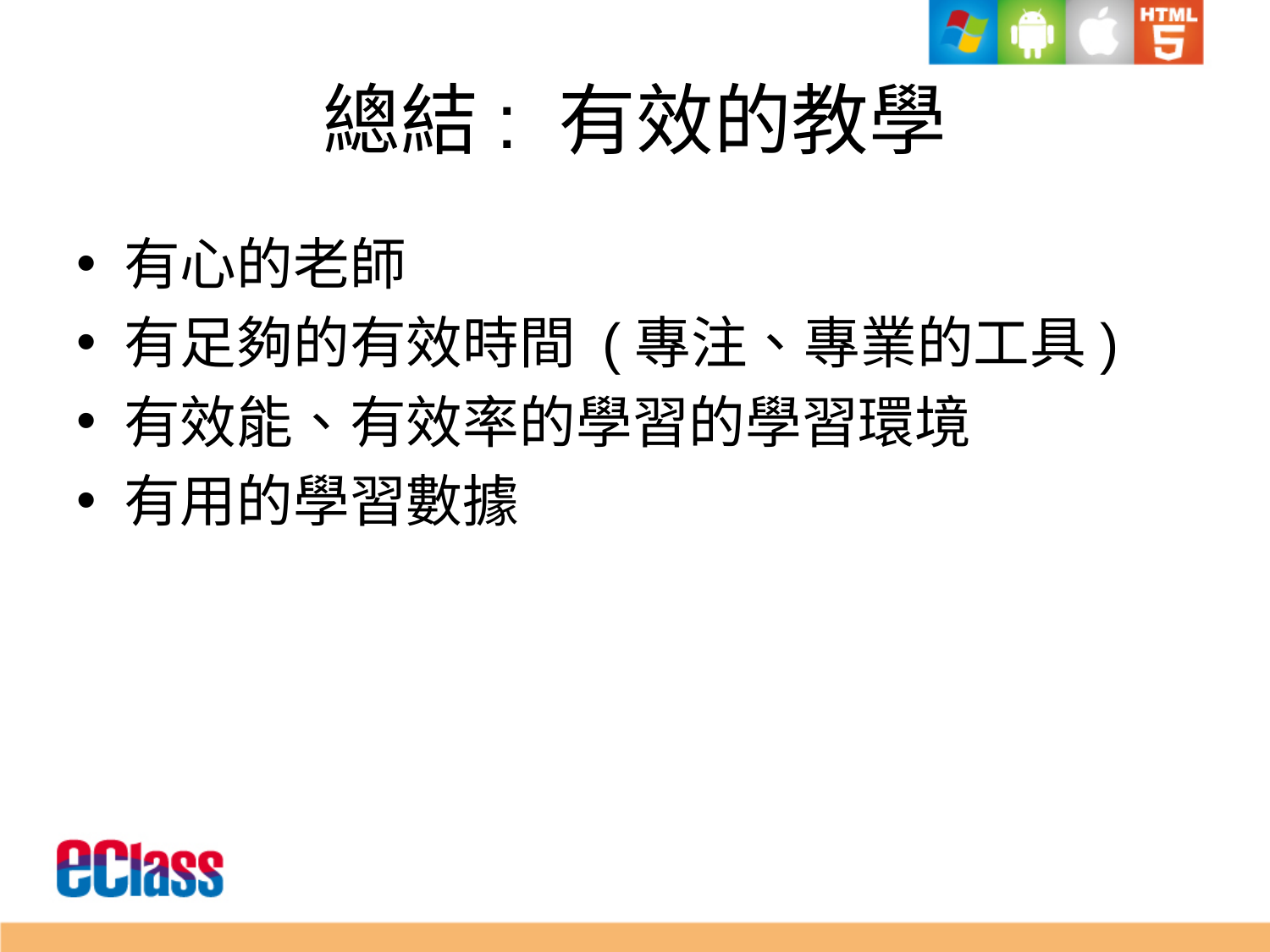

# 總結: 有效的教學
有心的老師
有足夠的有效時間 (專注、專業的工具)
有效能、有效率的學習的學習環境
有用的學習數據